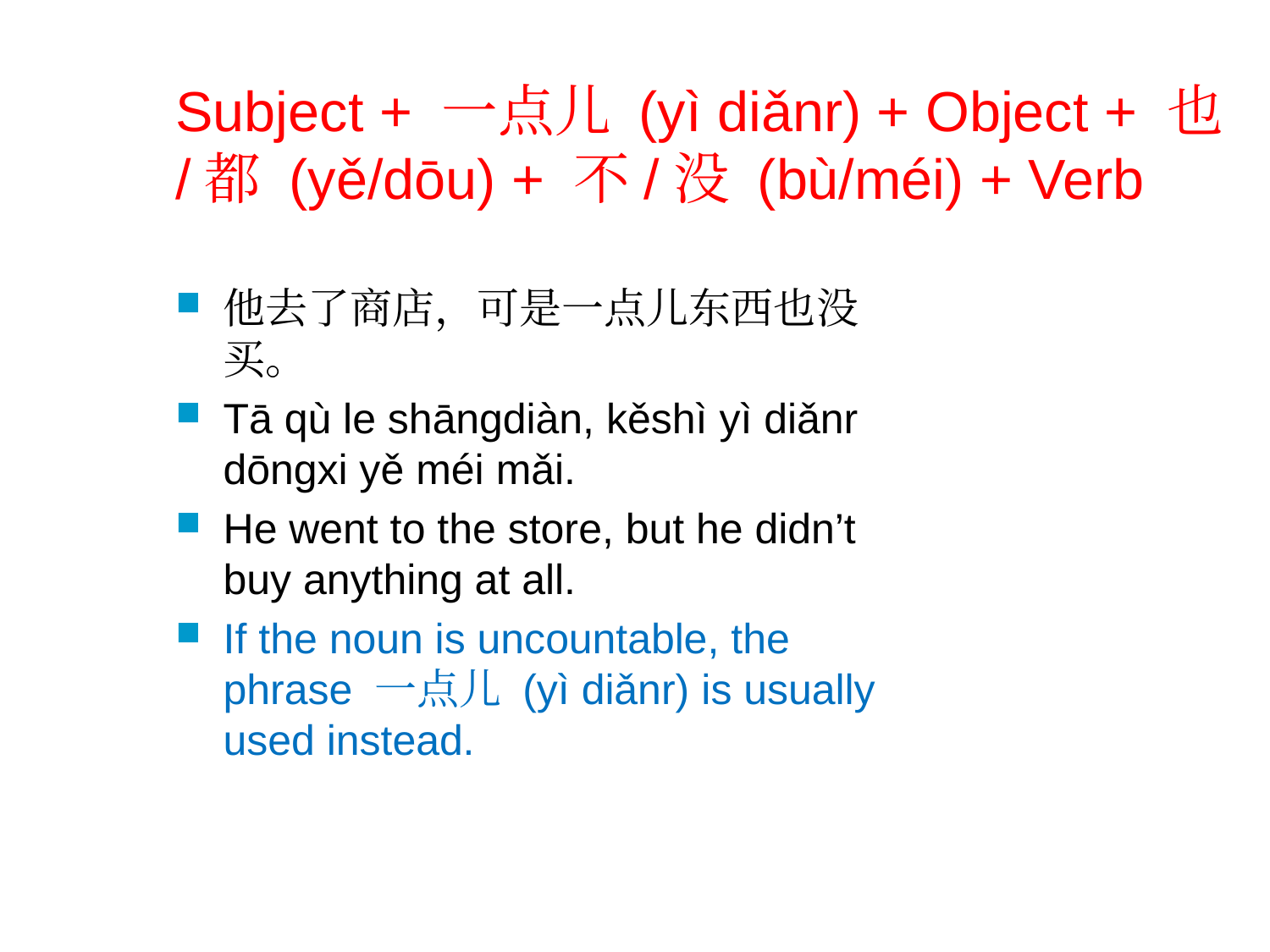

# Subject + 一点儿 (yì diǎnr) + Object + 也/都 (yě/dōu) + 不/没 (bù/méi) + Verb
他去了商店，可是一点儿东西也没买。
Tā qù le shāngdiàn, kěshì yì diǎnr dōngxi yě méi mǎi.
He went to the store, but he didn’t buy anything at all.
If the noun is uncountable, the phrase 一点儿 (yì diǎnr) is usually used instead.